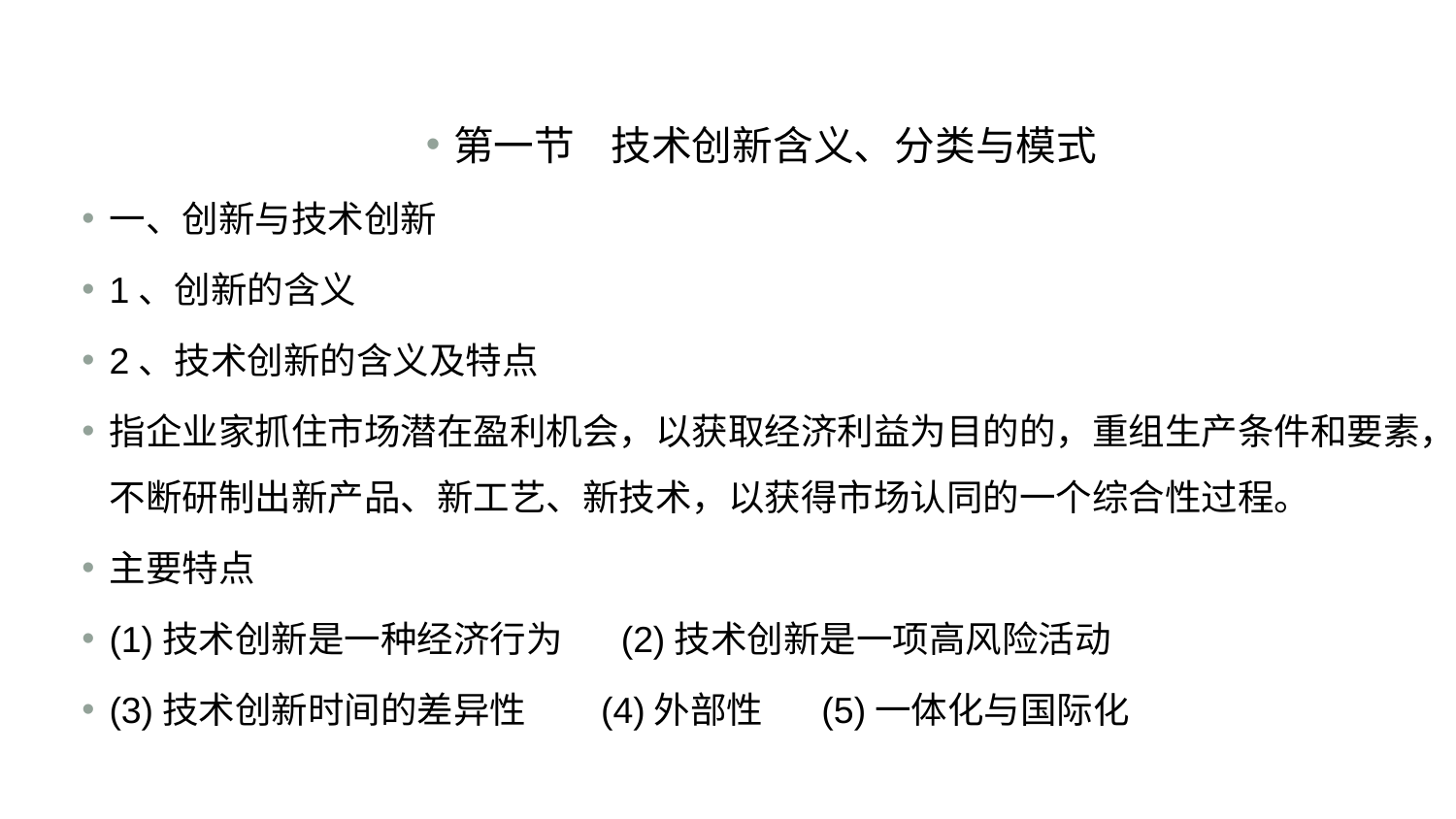

#
第一节    技术创新含义、分类与模式
一、创新与技术创新
1、创新的含义
2、技术创新的含义及特点
指企业家抓住市场潜在盈利机会，以获取经济利益为目的的，重组生产条件和要素，不断研制出新产品、新工艺、新技术，以获得市场认同的一个综合性过程。
主要特点
(1)技术创新是一种经济行为      (2)技术创新是一项高风险活动
(3)技术创新时间的差异性        (4)外部性      (5)一体化与国际化